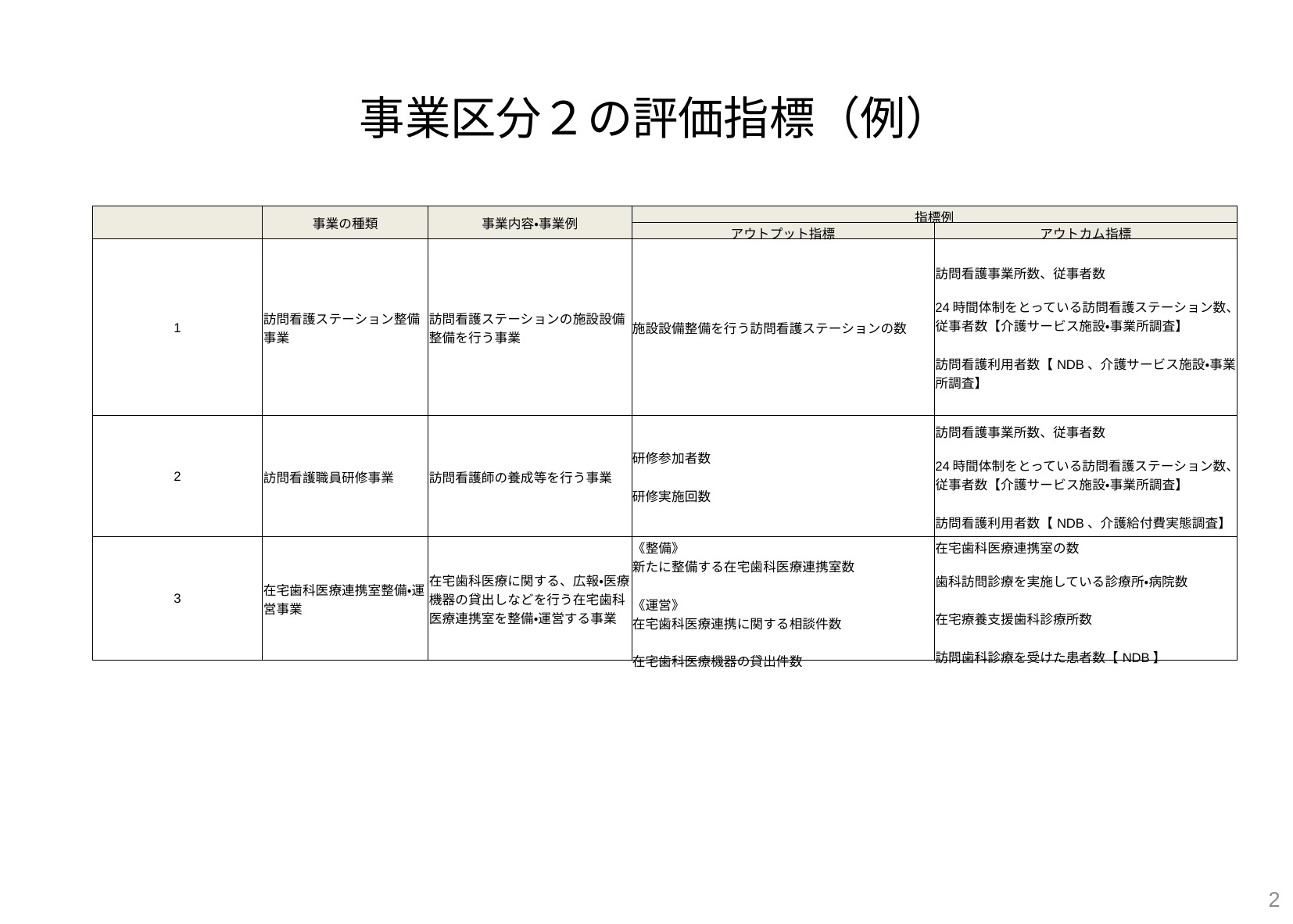

事業区分２の評価指標（例）
|  | 事業の種類 | 事業内容・事業例 | 指標例 |  |
| --- | --- | --- | --- | --- |
|  |  |  | アウトプット指標 | アウトカム指標 |
| 1 | 訪問看護ステーション整備事業 | 訪問看護ステーションの施設設備整備を行う事業 | 施設設備整備を行う訪問看護ステーションの数 | 訪問看護事業所数、従事者数 24時間体制をとっている訪問看護ステーション数、従事者数【介護サービス施設・事業所調査】 訪問看護利用者数【NDB、介護サービス施設・事業所調査】 |
| 2 | 訪問看護職員研修事業 | 訪問看護師の養成等を行う事業 | 研修参加者数 研修実施回数 | 訪問看護事業所数、従事者数 24時間体制をとっている訪問看護ステーション数、従事者数【介護サービス施設・事業所調査】 訪問看護利用者数【NDB、介護給付費実態調査】 |
| 3 | 在宅歯科医療連携室整備・運営事業 | 在宅歯科医療に関する、広報・医療機器の貸出しなどを行う在宅歯科医療連携室を整備・運営する事業 | 《整備》 新たに整備する在宅歯科医療連携室数 《運営》 在宅歯科医療連携に関する相談件数 在宅歯科医療機器の貸出件数 | 在宅歯科医療連携室の数 歯科訪問診療を実施している診療所・病院数 在宅療養支援歯科診療所数 訪問歯科診療を受けた患者数【NDB】 |
2